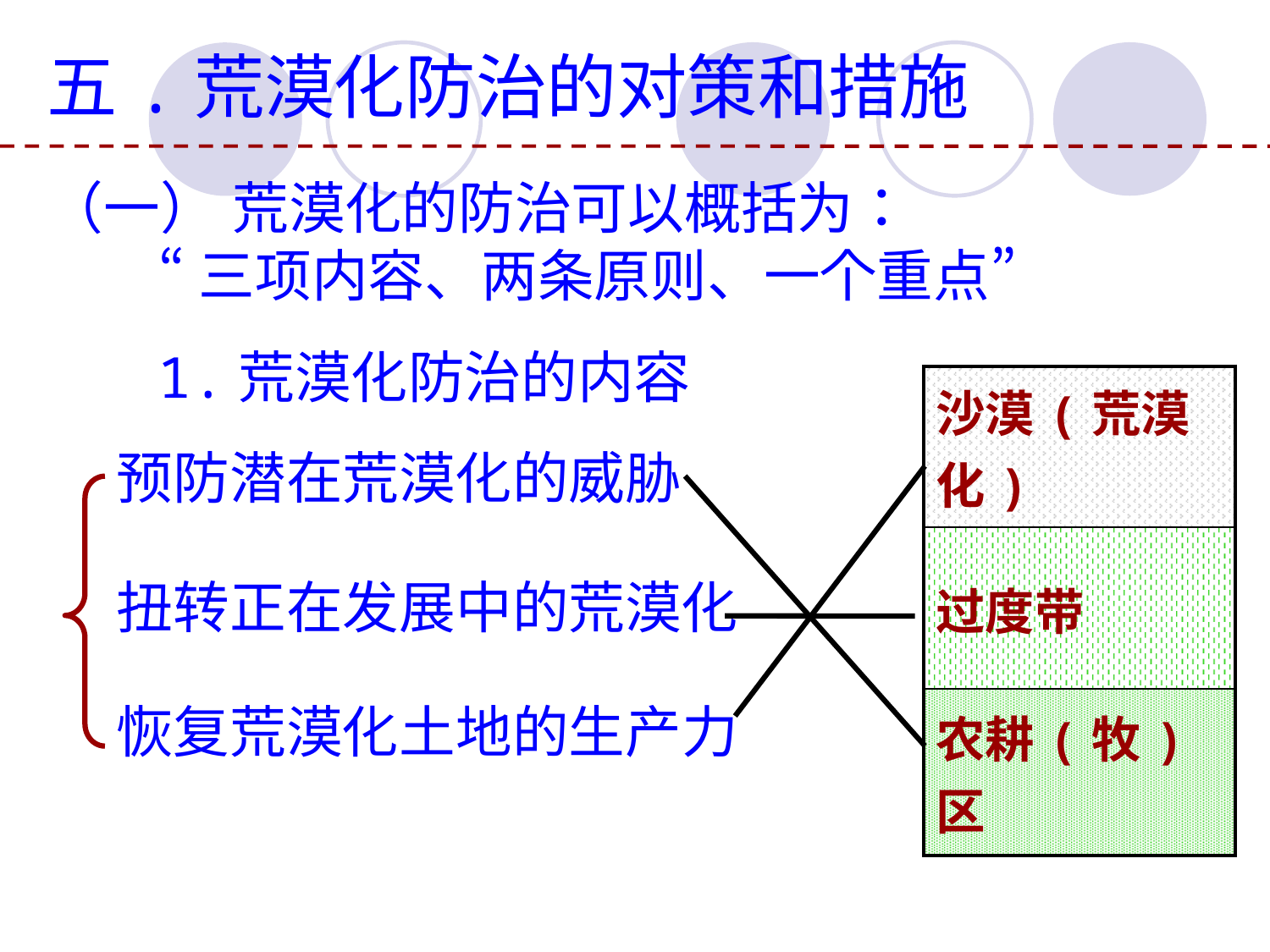

五.荒漠化防治的对策和措施

（一） 荒漠化的防治可以概括为：
       “三项内容、两条原则、一个重点”
1.荒漠化防治的内容
| 沙漠(荒漠化) |
| --- |
| 过度带 |
| 农耕(牧)区 |
预防潜在荒漠化的威胁

扭转正在发展中的荒漠化

恢复荒漠化土地的生产力